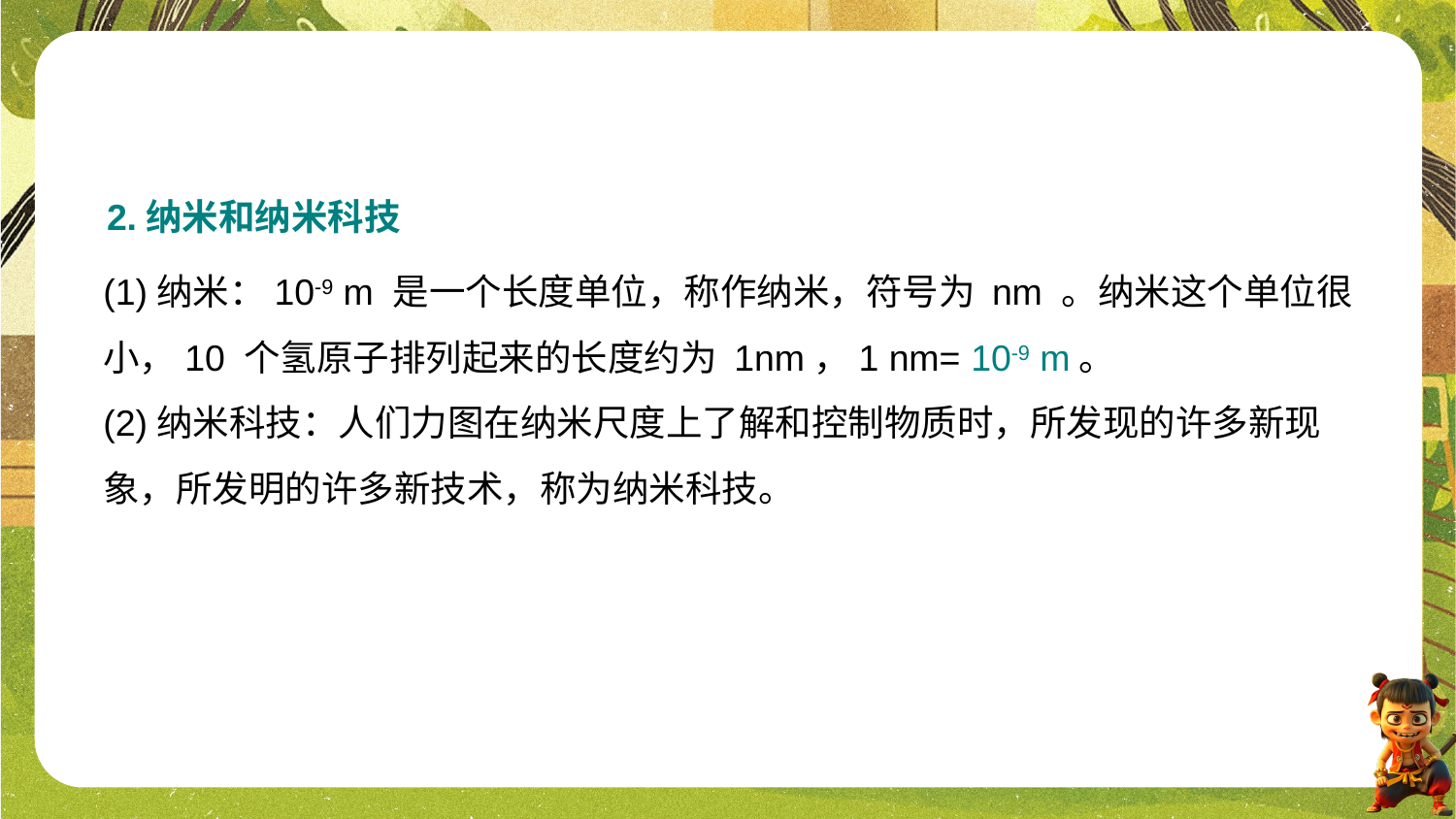

2.纳米和纳米科技
(1)纳米：10-9 m 是一个长度单位，称作纳米，符号为 nm 。纳米这个单位很小，10 个氢原子排列起来的长度约为 1nm，1 nm= 10-9 m。
(2)纳米科技：人们力图在纳米尺度上了解和控制物质时，所发现的许多新现象，所发明的许多新技术，称为纳米科技。